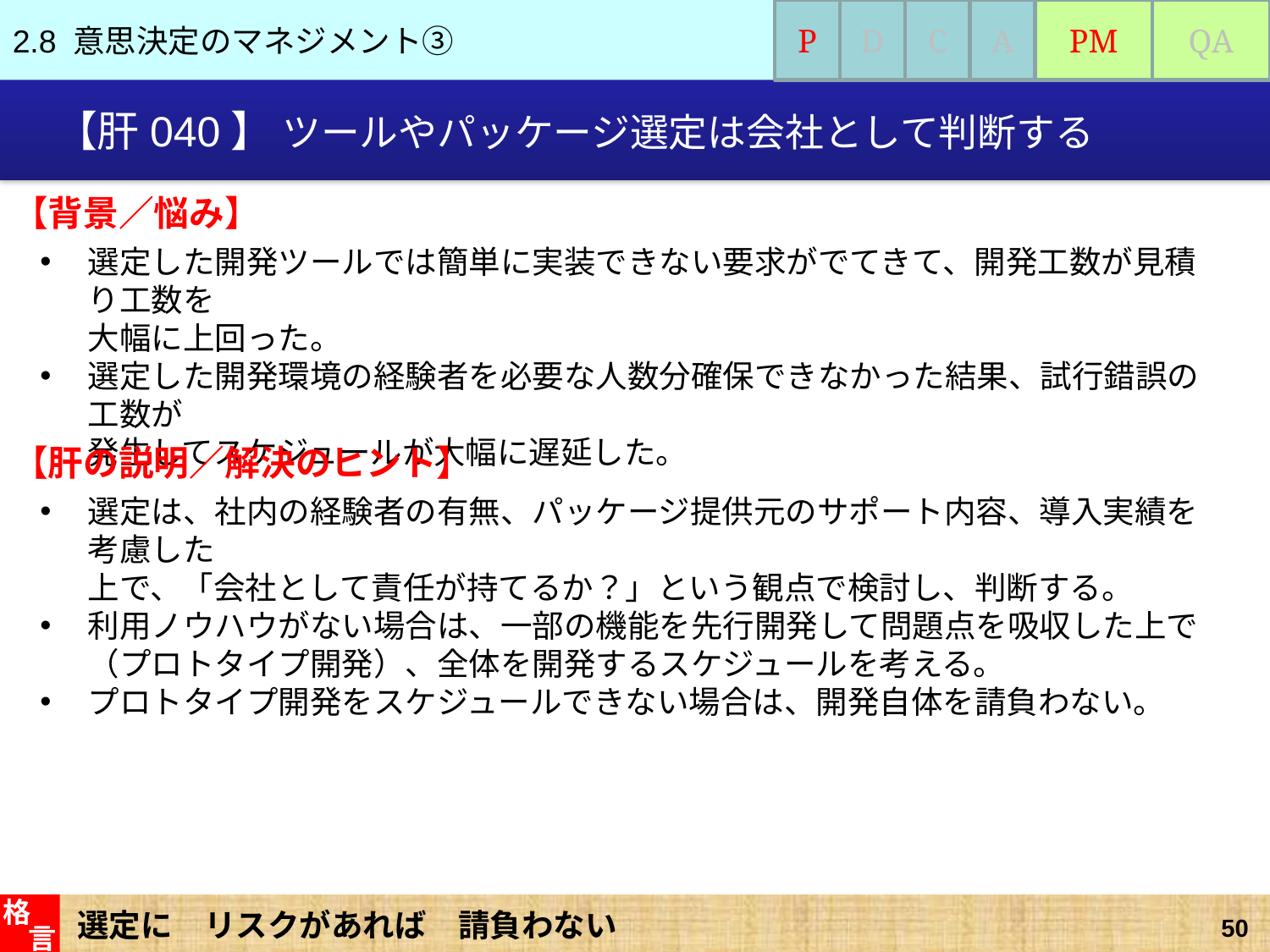

2.8 意思決定のマネジメント③
P
D
C
A
PM
QA
# 【肝040】 ツールやパッケージ選定は会社として判断する
【背景／悩み】
選定した開発ツールでは簡単に実装できない要求がでてきて、開発工数が見積り工数を
大幅に上回った。
選定した開発環境の経験者を必要な人数分確保できなかった結果、試行錯誤の工数が
発生してスケジュールが大幅に遅延した。
【肝の説明／解決のヒント】
選定は、社内の経験者の有無、パッケージ提供元のサポート内容、導入実績を考慮した
上で、「会社として責任が持てるか？」という観点で検討し、判断する。
利用ノウハウがない場合は、一部の機能を先行開発して問題点を吸収した上で
（プロトタイプ開発）、全体を開発するスケジュールを考える。
プロトタイプ開発をスケジュールできない場合は、開発自体を請負わない。
選定に　リスクがあれば　請負わない
格
言
50